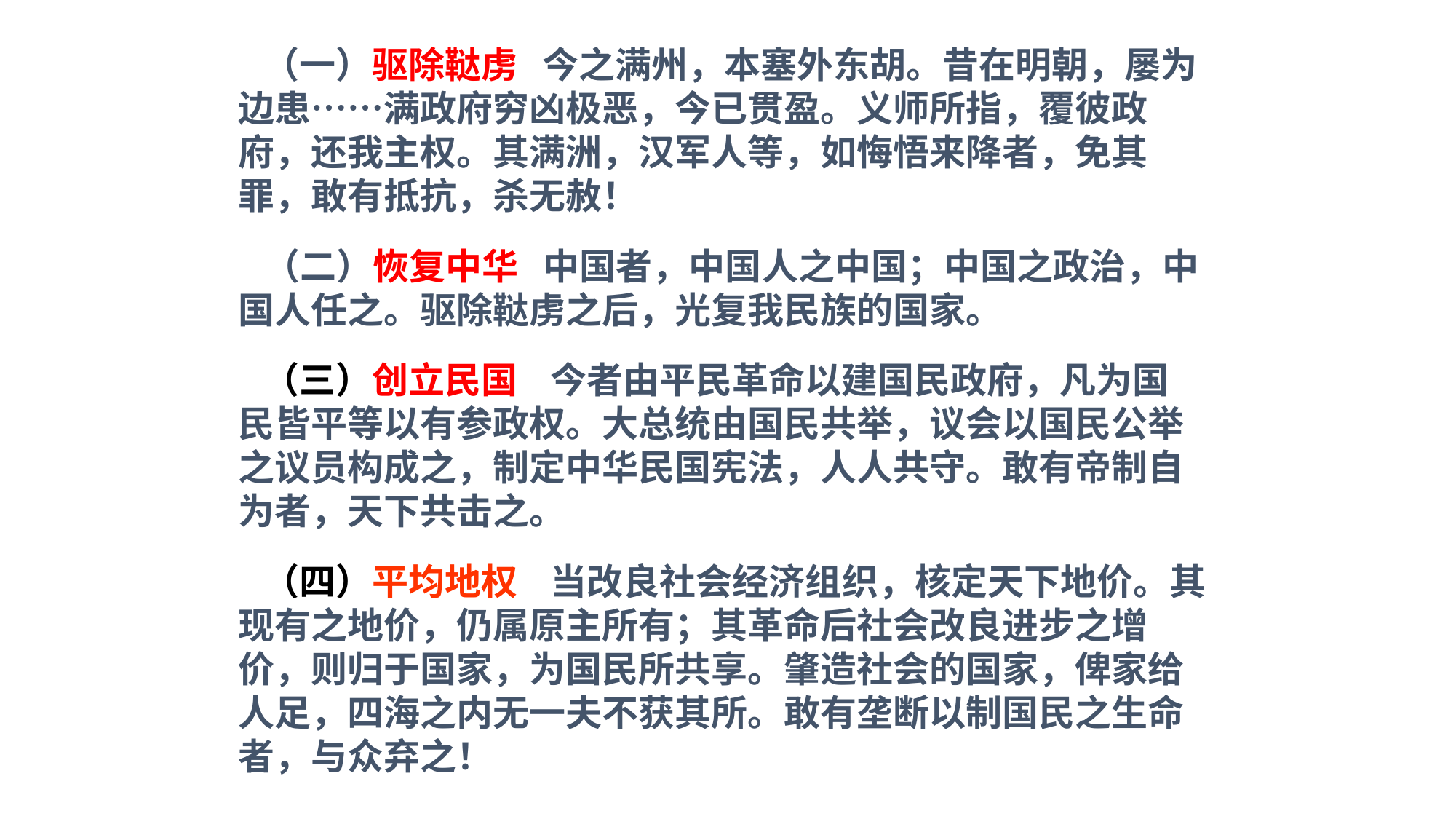

（一）驱除鞑虏   今之满州，本塞外东胡。昔在明朝，屡为边患……满政府穷凶极恶，今已贯盈。义师所指，覆彼政府，还我主权。其满洲，汉军人等，如悔悟来降者，免其罪，敢有抵抗，杀无赦！
  （二）恢复中华   中国者，中国人之中国；中国之政治，中国人任之。驱除鞑虏之后，光复我民族的国家。
  （三）创立民国    今者由平民革命以建国民政府，凡为国民皆平等以有参政权。大总统由国民共举，议会以国民公举之议员构成之，制定中华民国宪法，人人共守。敢有帝制自为者，天下共击之。
  （四）平均地权    当改良社会经济组织，核定天下地价。其现有之地价，仍属原主所有；其革命后社会改良进步之增价，则归于国家，为国民所共享。肇造社会的国家，俾家给人足，四海之内无一夫不获其所。敢有垄断以制国民之生命者，与众弃之！